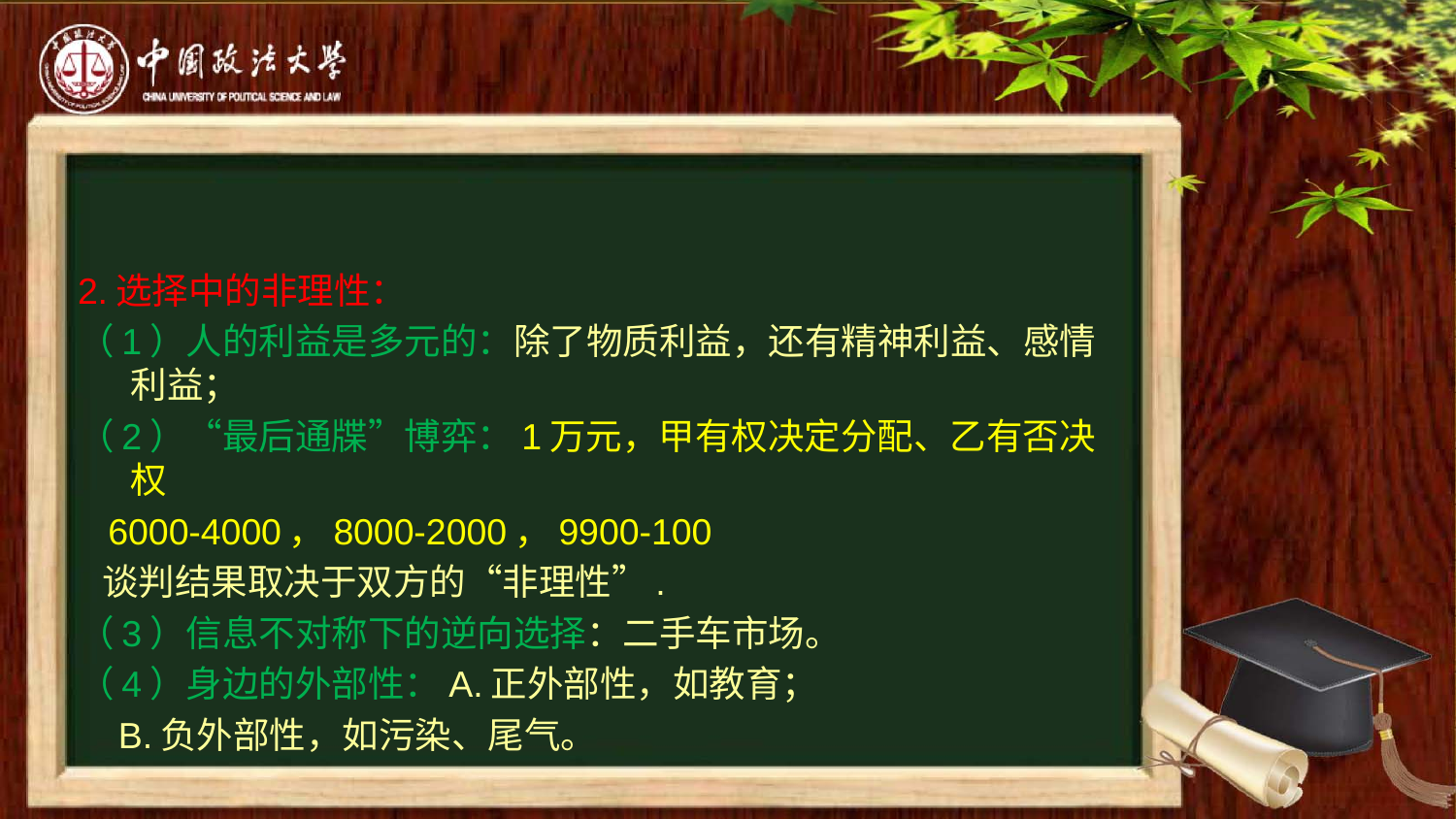

#
2.选择中的非理性：
（1）人的利益是多元的：除了物质利益，还有精神利益、感情利益；
（2）“最后通牒”博弈：1万元，甲有权决定分配、乙有否决权
   6000-4000，8000-2000，9900-100
  谈判结果取决于双方的“非理性”.
（3）信息不对称下的逆向选择：二手车市场。
（4）身边的外部性：A.正外部性，如教育；
    B.负外部性，如污染、尾气。